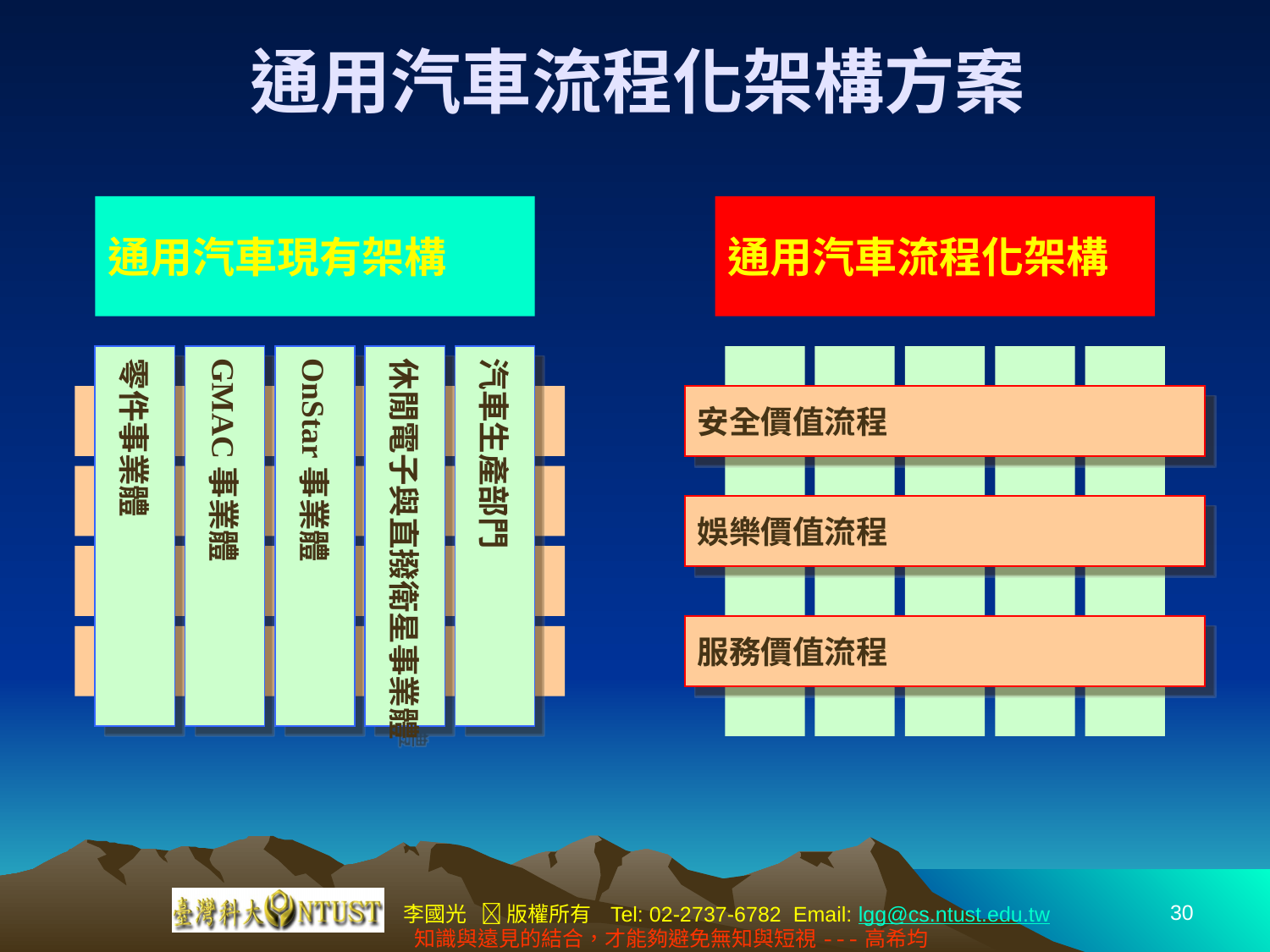

# 通用汽車流程化架構方案
通用汽車現有架構
通用汽車流程化架構
零件事業體
GMAC事業體
OnStar事業體
休閒電子與直撥衛星事業體
汽車生產部門

安全價值流程

娛樂價值流程

服務價值流程

30